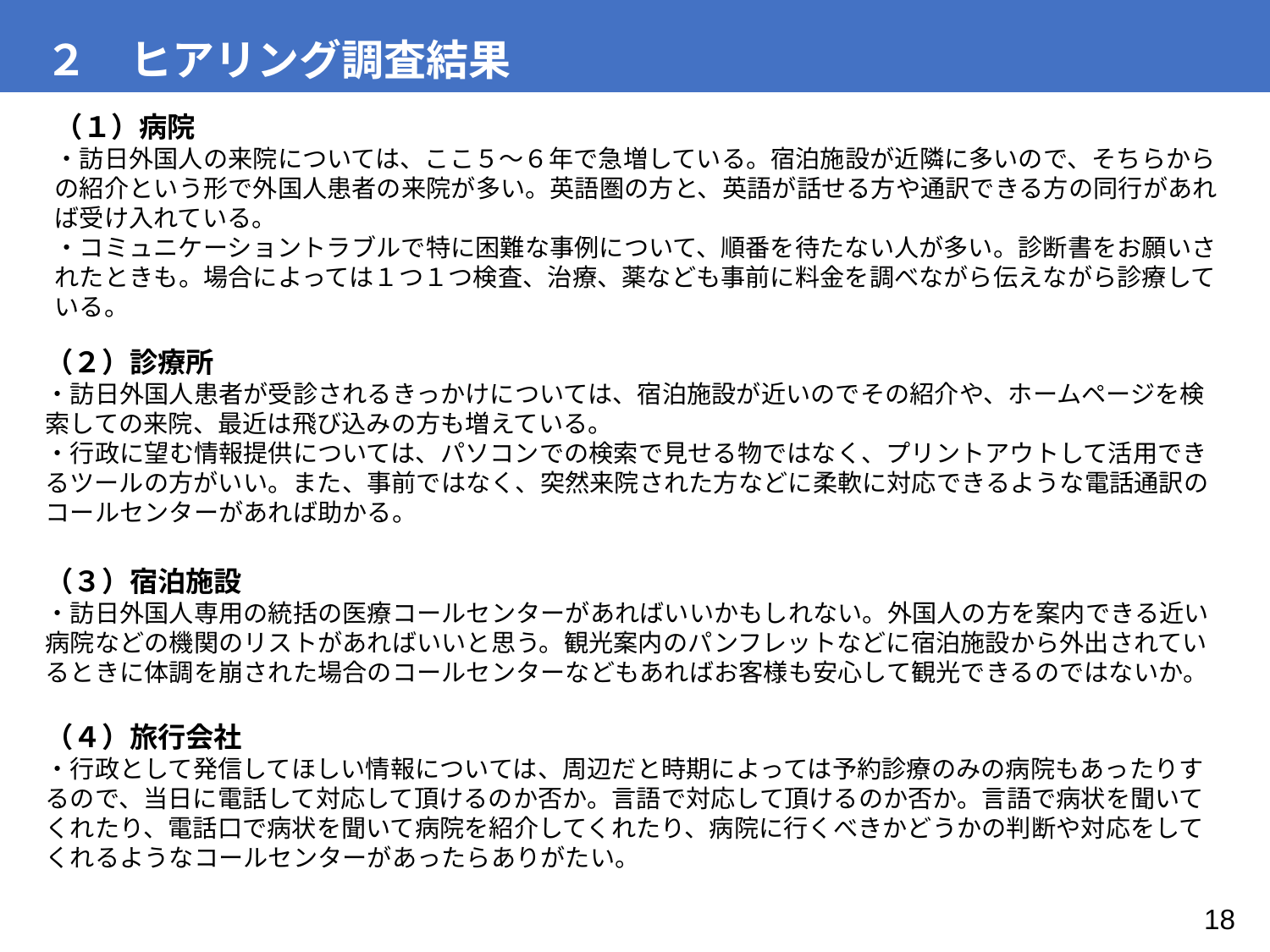

２　ヒアリング調査結果
（１）病院
・訪日外国人の来院については、ここ５～６年で急増している。宿泊施設が近隣に多いので、そちらからの紹介という形で外国人患者の来院が多い。英語圏の方と、英語が話せる方や通訳できる方の同行があれば受け入れている。
・コミュニケーショントラブルで特に困難な事例について、順番を待たない人が多い。診断書をお願いされたときも。場合によっては１つ１つ検査、治療、薬なども事前に料金を調べながら伝えながら診療している。
（２）診療所
・訪日外国人患者が受診されるきっかけについては、宿泊施設が近いのでその紹介や、ホームページを検索しての来院、最近は飛び込みの方も増えている。
・行政に望む情報提供については、パソコンでの検索で見せる物ではなく、プリントアウトして活用できるツールの方がいい。また、事前ではなく、突然来院された方などに柔軟に対応できるような電話通訳のコールセンターがあれば助かる。

（３）宿泊施設
・訪日外国人専用の統括の医療コールセンターがあればいいかもしれない。外国人の方を案内できる近い病院などの機関のリストがあればいいと思う。観光案内のパンフレットなどに宿泊施設から外出されているときに体調を崩された場合のコールセンターなどもあればお客様も安心して観光できるのではないか。
（４）旅行会社
・行政として発信してほしい情報については、周辺だと時期によっては予約診療のみの病院もあったりするので、当日に電話して対応して頂けるのか否か。言語で対応して頂けるのか否か。言語で病状を聞いてくれたり、電話口で病状を聞いて病院を紹介してくれたり、病院に行くべきかどうかの判断や対応をしてくれるようなコールセンターがあったらありがたい。
18